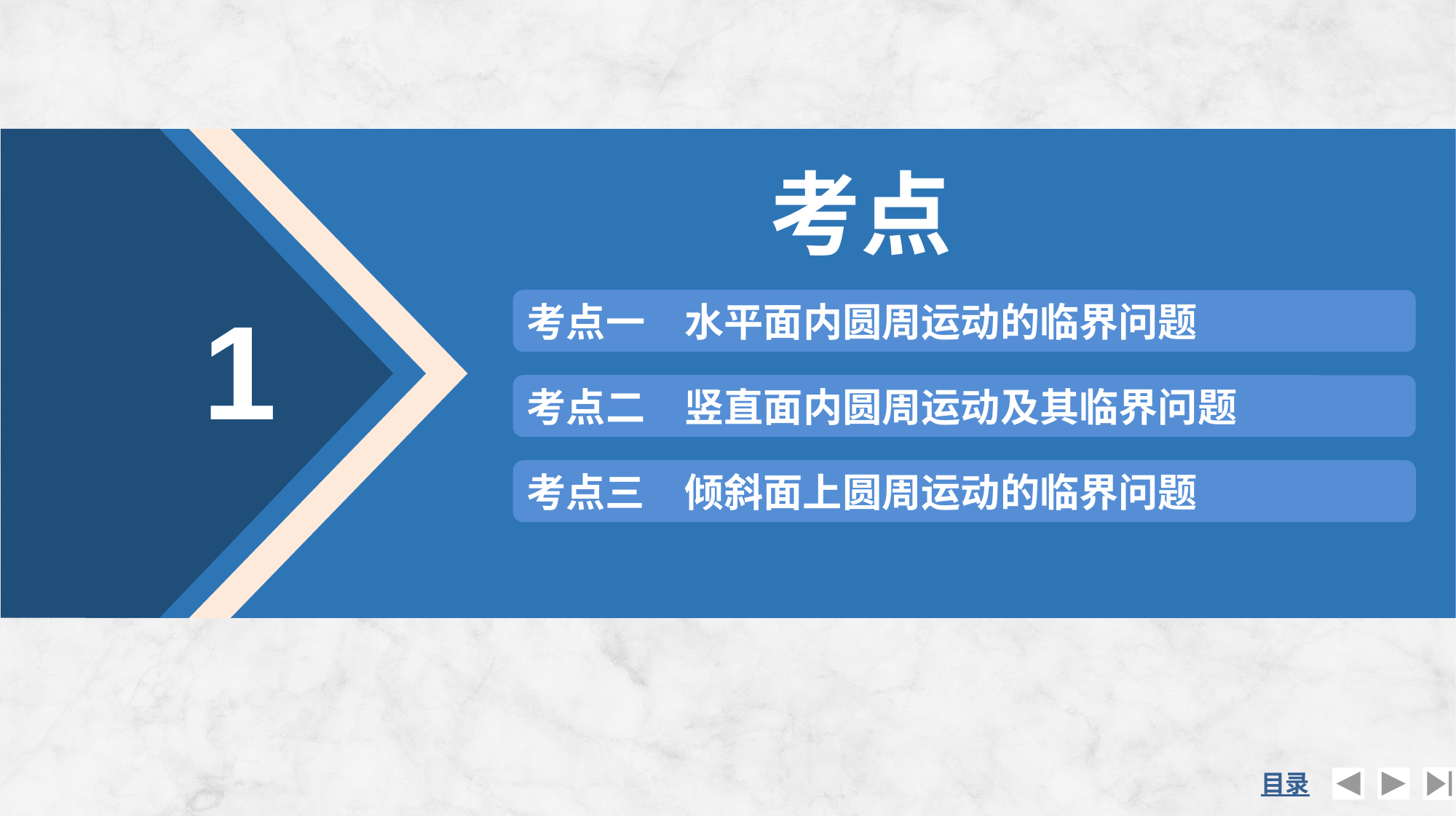

考点
1
考点一　水平面内圆周运动的临界问题
考点二　竖直面内圆周运动及其临界问题
考点三　倾斜面上圆周运动的临界问题